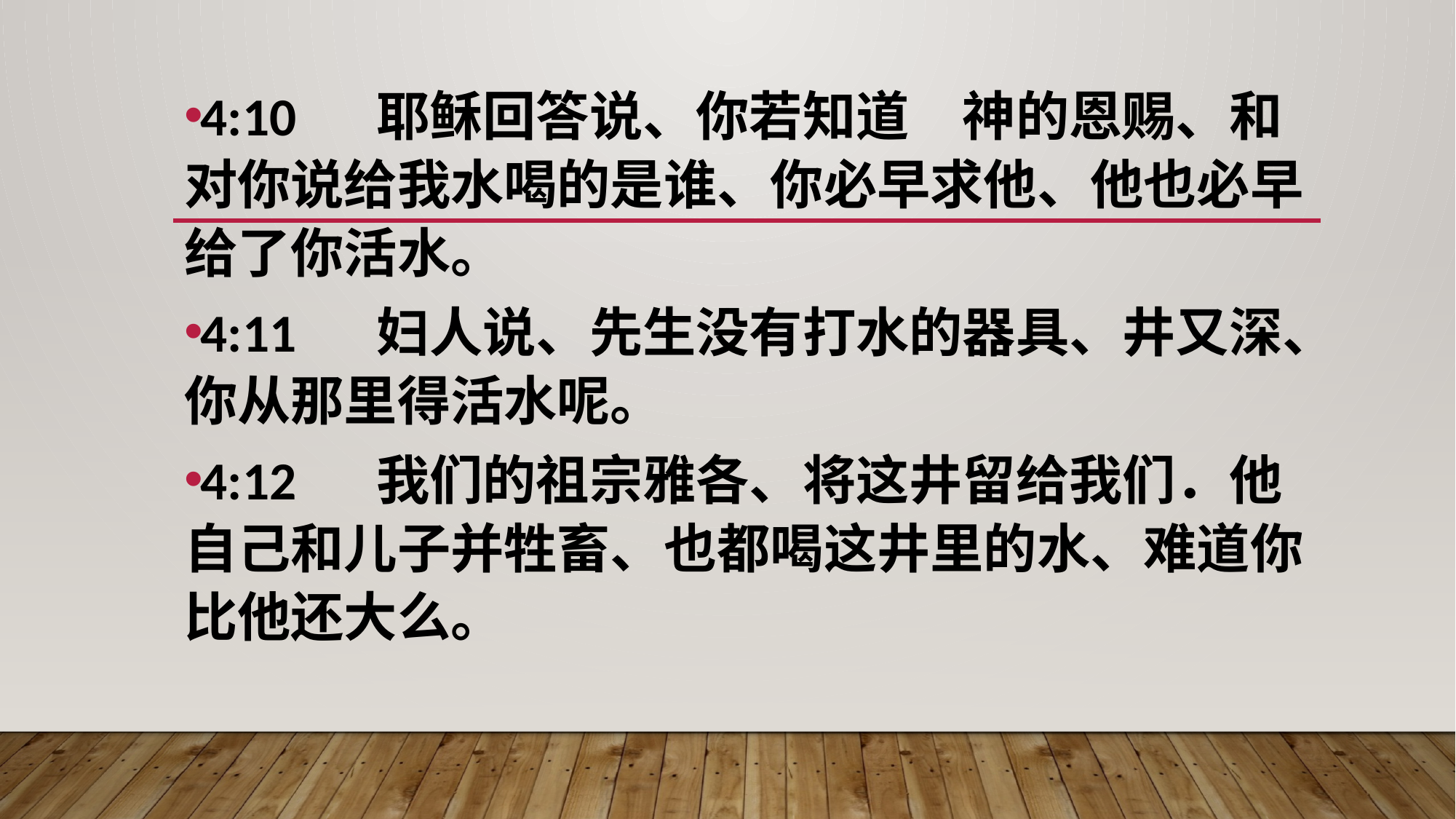

4:10	耶稣回答说、你若知道　神的恩赐、和对你说给我水喝的是谁、你必早求他、他也必早给了你活水。
4:11	妇人说、先生没有打水的器具、井又深、你从那里得活水呢。
4:12	我们的祖宗雅各、将这井留给我们．他自己和儿子并牲畜、也都喝这井里的水、难道你比他还大么。